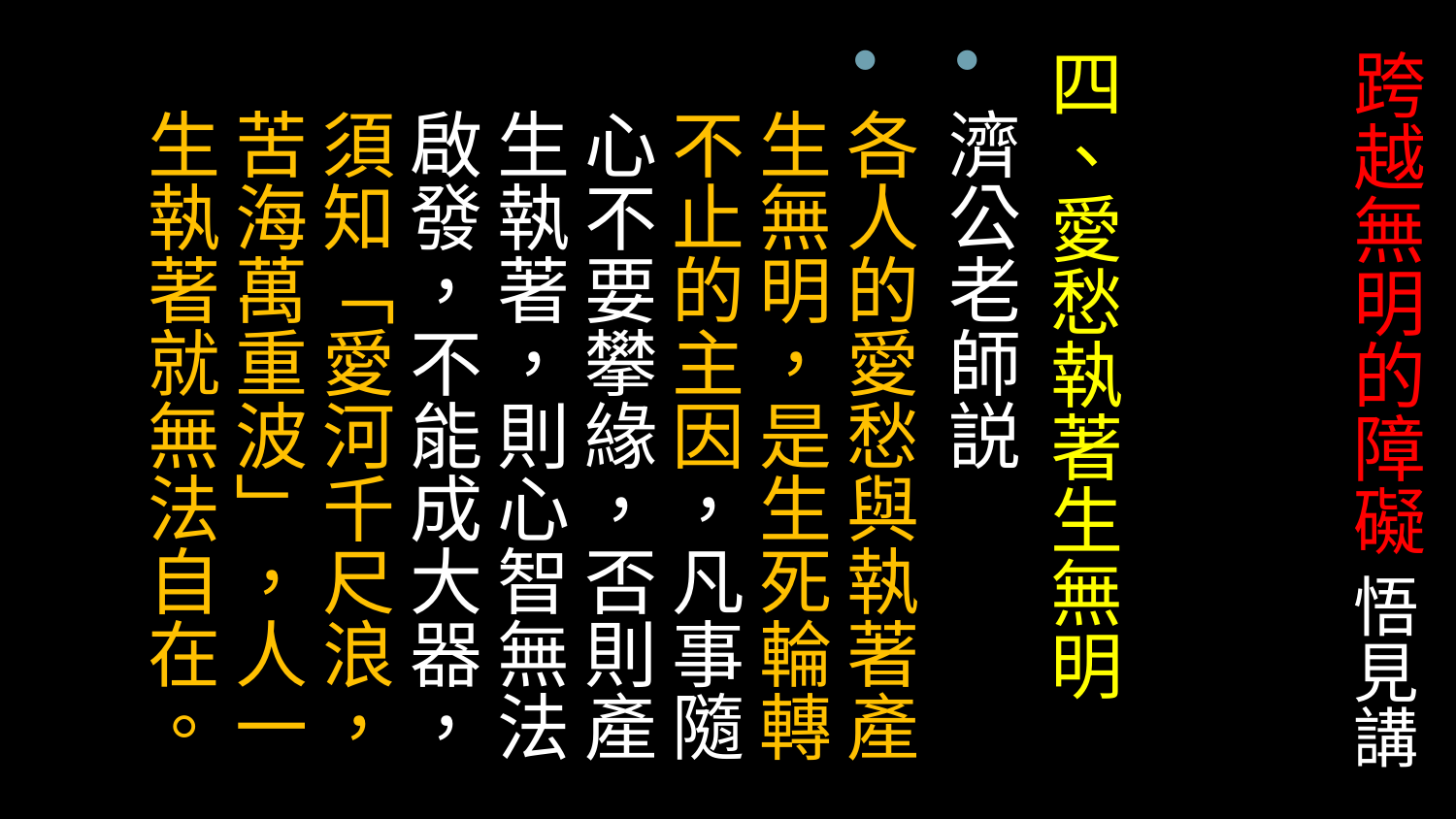

# 跨越無明的障礙 悟見講
四、愛愁執著生無明
濟公老師説
各人的愛愁與執著產生無明，是生死輪轉不止的主因，凡事隨心不要攀緣，否則產生執著，則心智無法啟發，不能成大器，須知「愛河千尺浪，苦海萬重波」，人一生執著就無法自在。